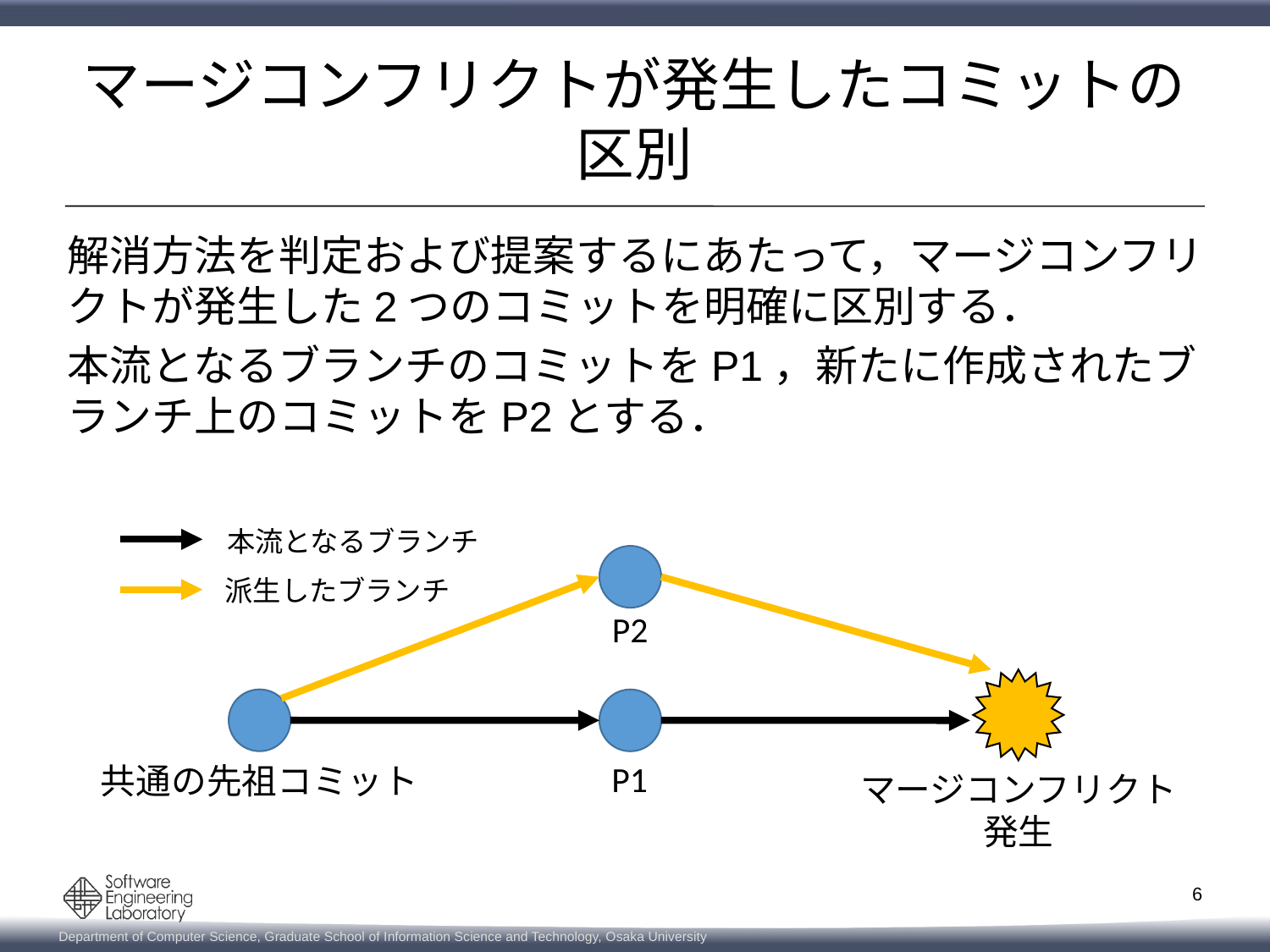

# マージコンフリクトが発生したコミットの区別
解消方法を判定および提案するにあたって，マージコンフリクトが発生した2つのコミットを明確に区別する．
本流となるブランチのコミットをP1，新たに作成されたブランチ上のコミットをP2とする．
本流となるブランチ

P2

P1
共通の先祖コミット
マージコンフリクト
発生
派生したブランチ
6